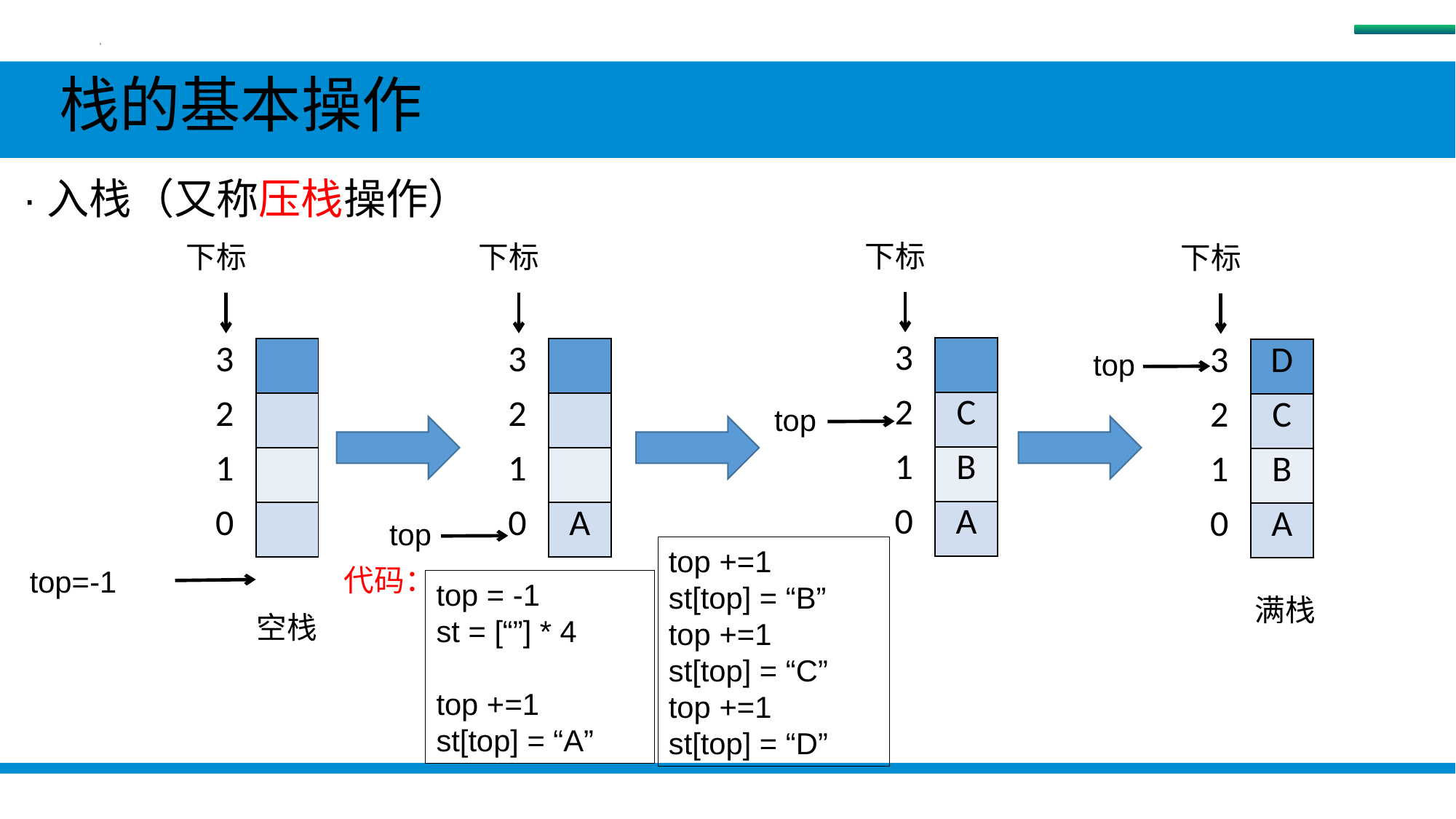

栈

  栈的基本操作
 ·入栈（又称压栈操作）
下标
下标
下标
下标
| 3 |  |
| --- | --- |
| 2 | C |
| 1 | B |
| 0 | A |
| 3 |  |
| --- | --- |
| 2 |  |
| 1 |  |
| 0 |  |
| 3 |  |
| --- | --- |
| 2 |  |
| 1 |  |
| 0 | A |
| 3 | D |
| --- | --- |
| 2 | C |
| 1 | B |
| 0 | A |
top
top

top
top +=1
st[top] = “B”
top +=1
st[top] = “C”
top +=1
st[top] = “D”
代码：
top=-1
top = -1
st = [“”] * 4

top +=1
st[top] = “A”
满栈
空栈
#